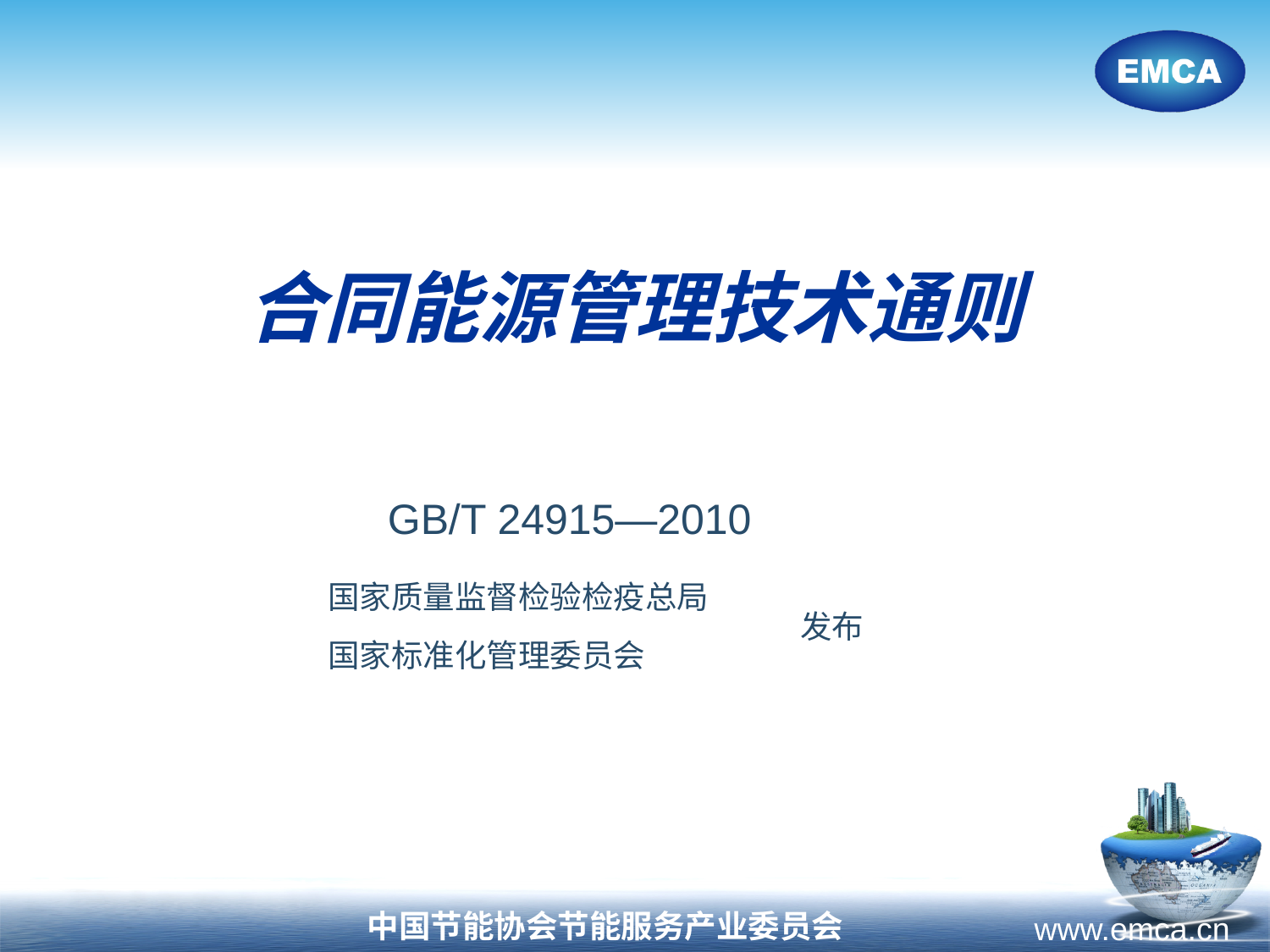

# 合同能源管理技术通则
GB/T 24915—2010
| 国家质量监督检验检疫总局 | 发布 |
| --- | --- |
| 国家标准化管理委员会 |  |